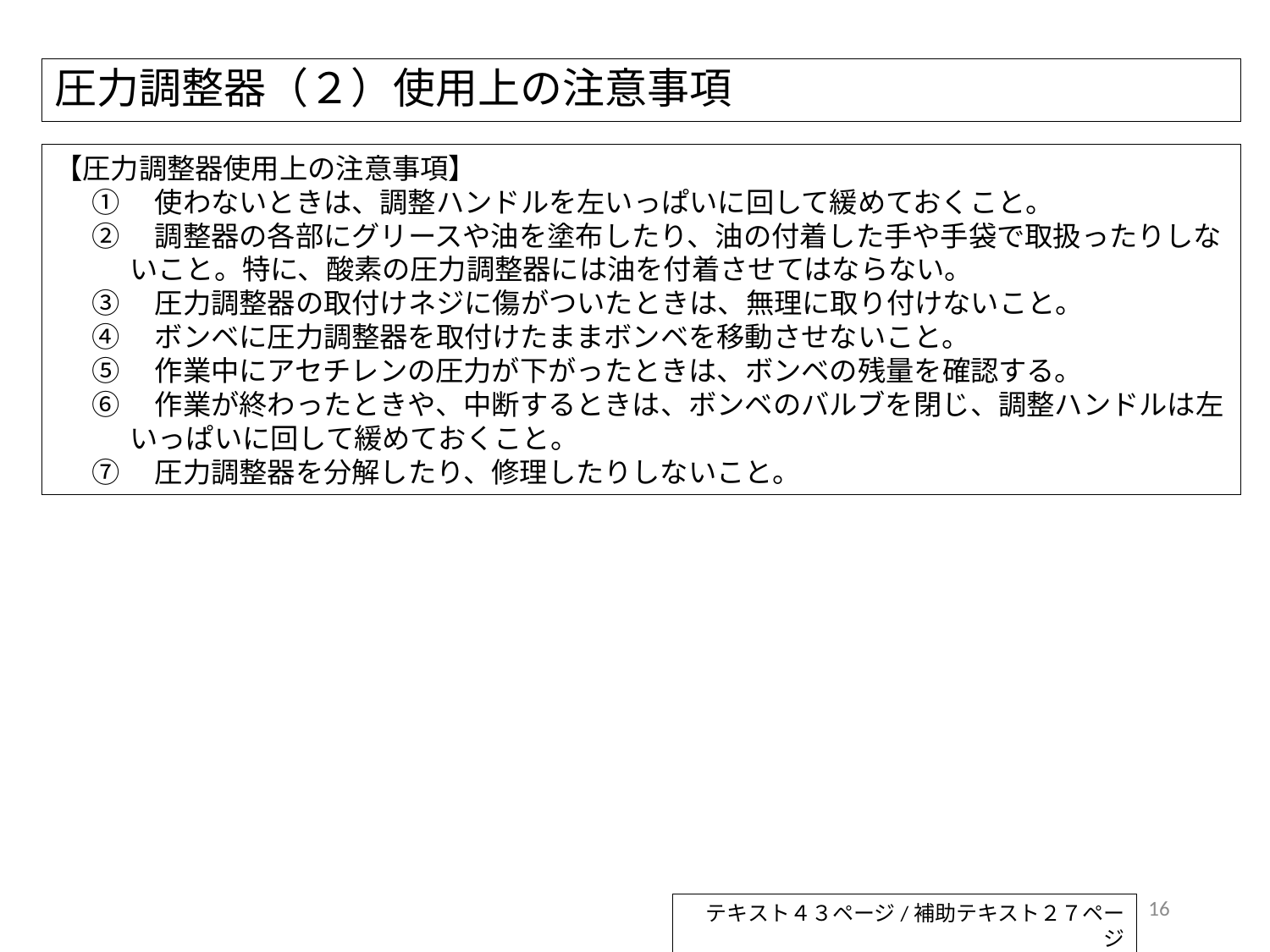

# 圧力調整器（２）使用上の注意事項
【圧力調整器使用上の注意事項】
①　使わないときは、調整ハンドルを左いっぱいに回して緩めておくこと。
②　調整器の各部にグリースや油を塗布したり、油の付着した手や手袋で取扱ったりしないこと。特に、酸素の圧力調整器には油を付着させてはならない。
③　圧力調整器の取付けネジに傷がついたときは、無理に取り付けないこと。
④　ボンベに圧力調整器を取付けたままボンベを移動させないこと。
⑤　作業中にアセチレンの圧力が下がったときは、ボンベの残量を確認する。
⑥　作業が終わったときや、中断するときは、ボンベのバルブを閉じ、調整ハンドルは左いっぱいに回して緩めておくこと。
⑦　圧力調整器を分解したり、修理したりしないこと。
16
テキスト４３ページ/補助テキスト２７ページ